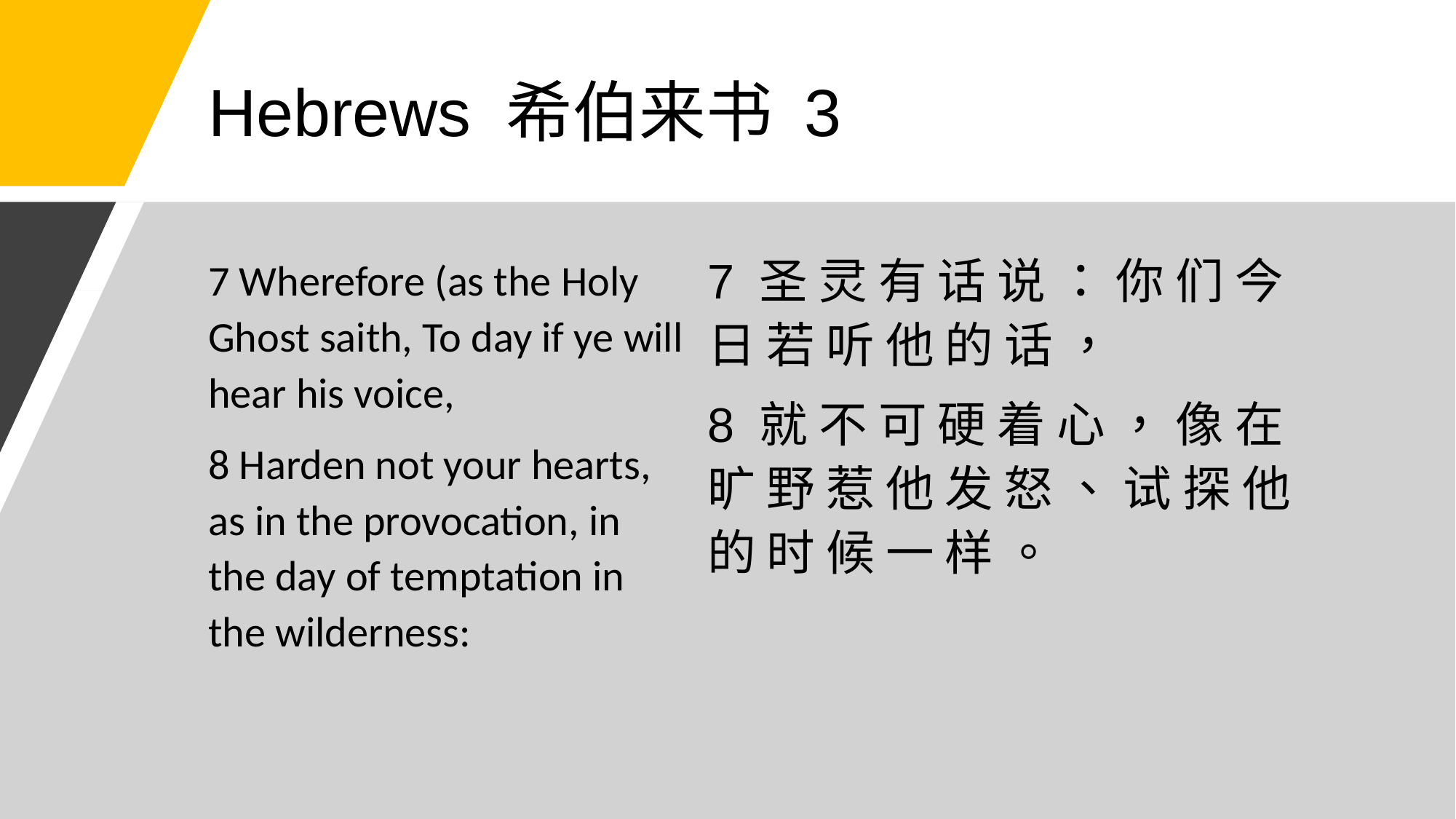

# Hebrews 希伯来书 3

7 圣 灵 有 话 说 ： 你 们 今 日 若 听 他 的 话 ，
8 就 不 可 硬 着 心 ， 像 在 旷 野 惹 他 发 怒 、 试 探 他 的 时 候 一 样 。
7 Wherefore (as the Holy Ghost saith, To day if ye will hear his voice,
8 Harden not your hearts, as in the provocation, in the day of temptation in the wilderness: